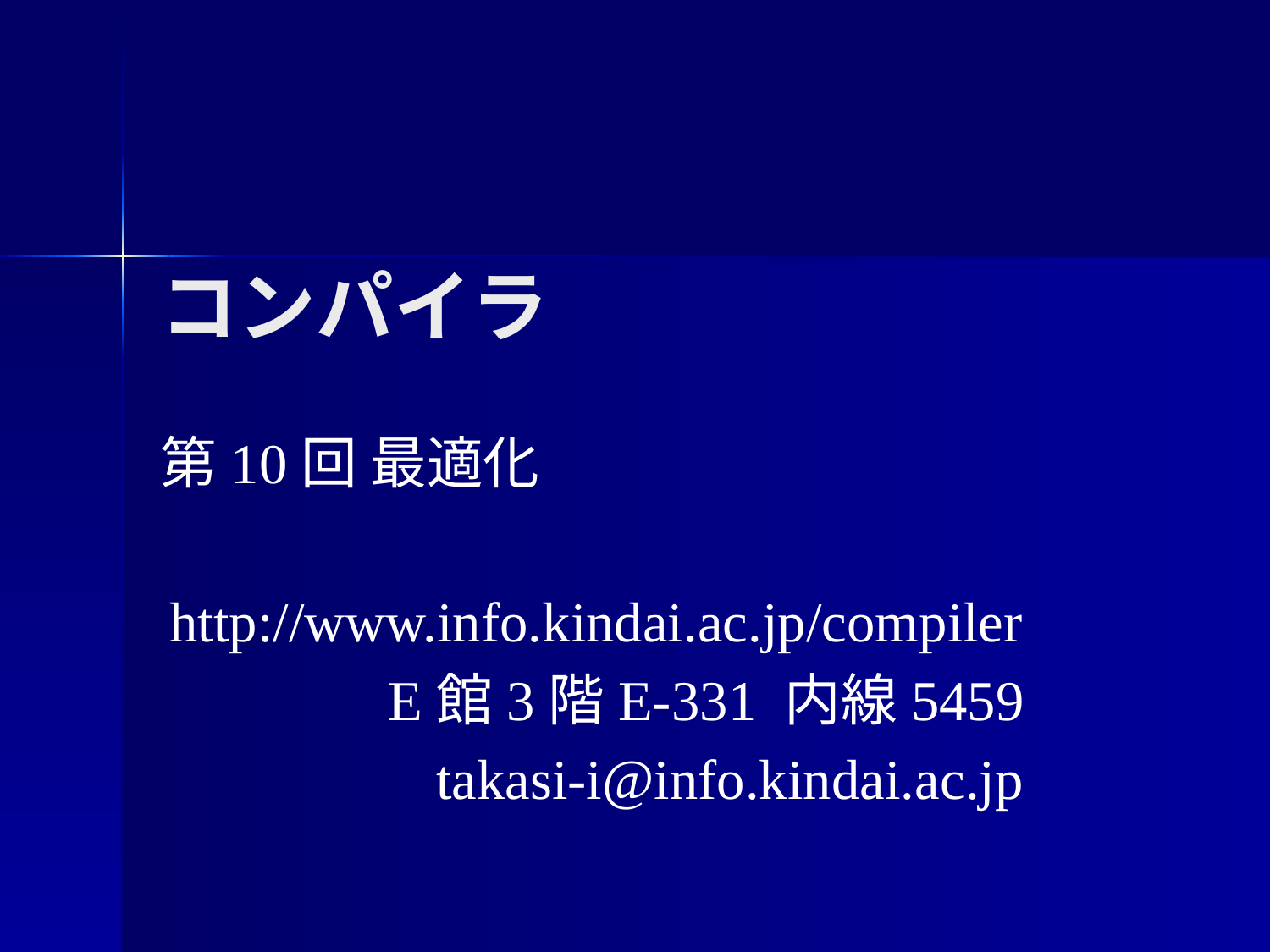

# コンパイラ
第10回 最適化

http://www.info.kindai.ac.jp/compiler
E館3階E-331 内線5459
takasi-i@info.kindai.ac.jp